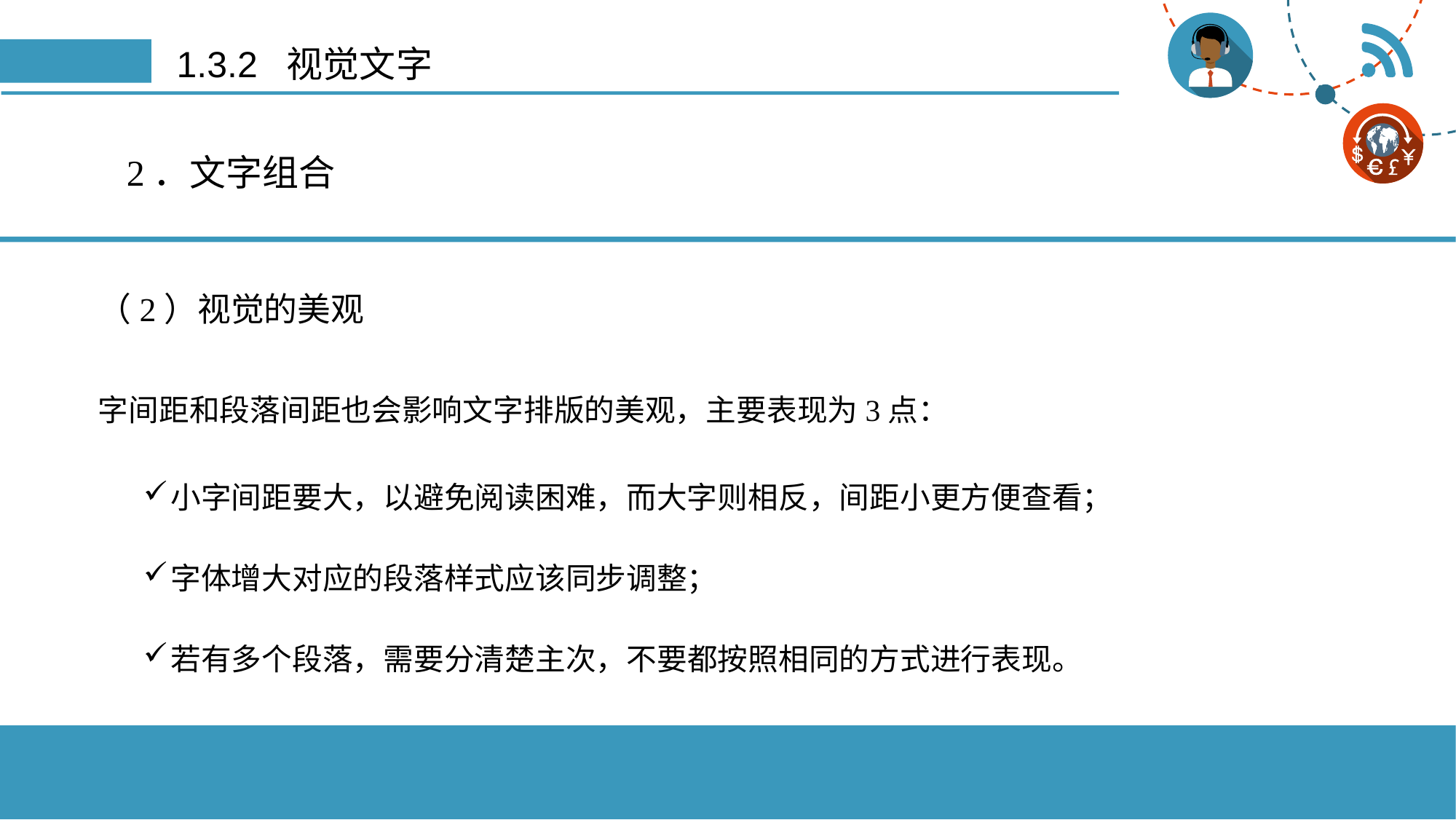

# 1.3.2  视觉文字
2．文字组合

（2）视觉的美观

字间距和段落间距也会影响文字排版的美观，主要表现为3点：

小字间距要大，以避免阅读困难，而大字则相反，间距小更方便查看；

字体增大对应的段落样式应该同步调整；

若有多个段落，需要分清楚主次，不要都按照相同的方式进行表现。